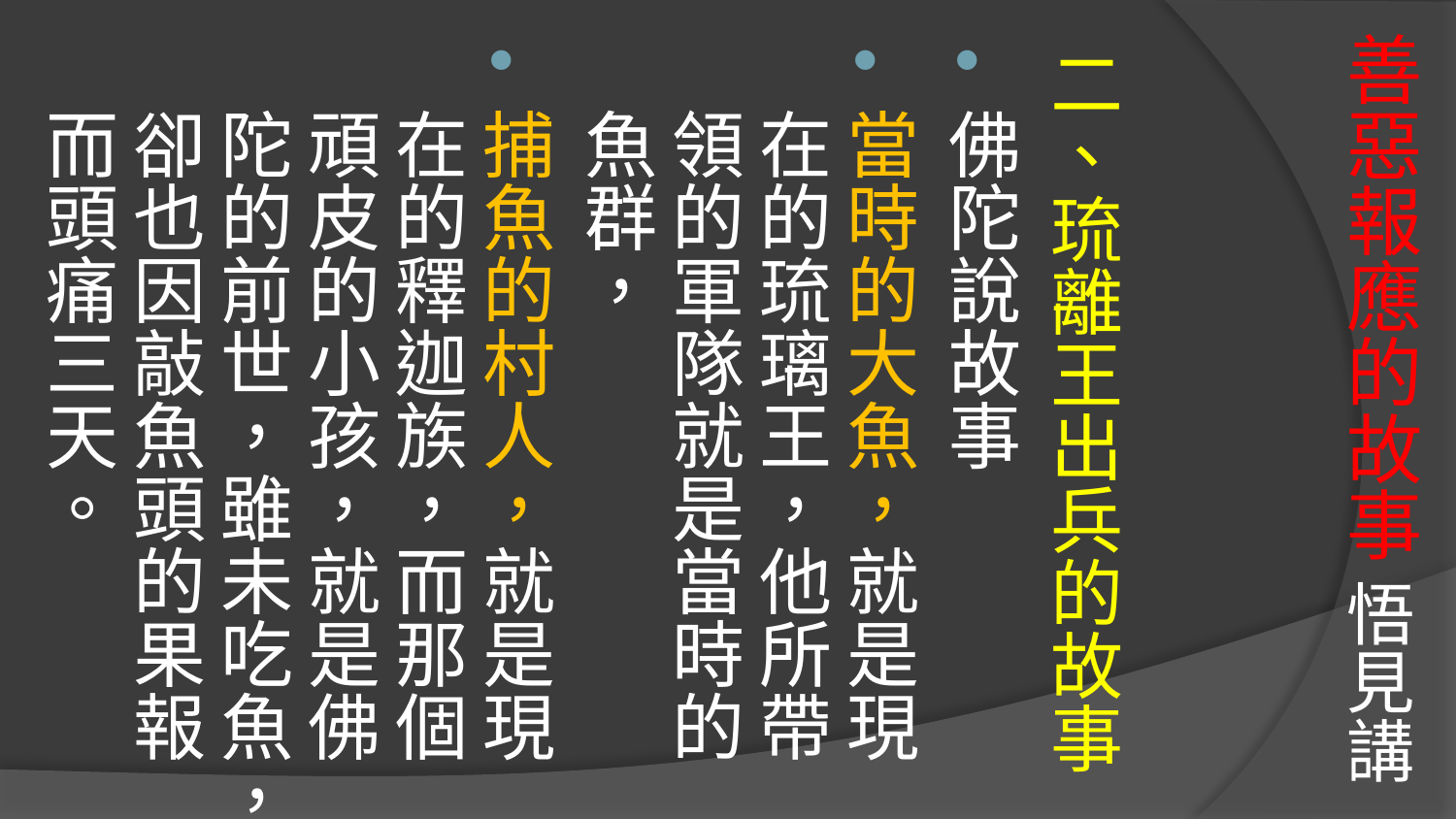

# 善惡報應的故事 悟見講
二、琉離王出兵的故事
佛陀說故事
當時的大魚，就是現在的琉璃王，他所帶領的軍隊就是當時的魚群，
捕魚的村人，就是現在的釋迦族，而那個頑皮的小孩，就是佛陀的前世，雖未吃魚，卻也因敲魚頭的果報而頭痛三天。